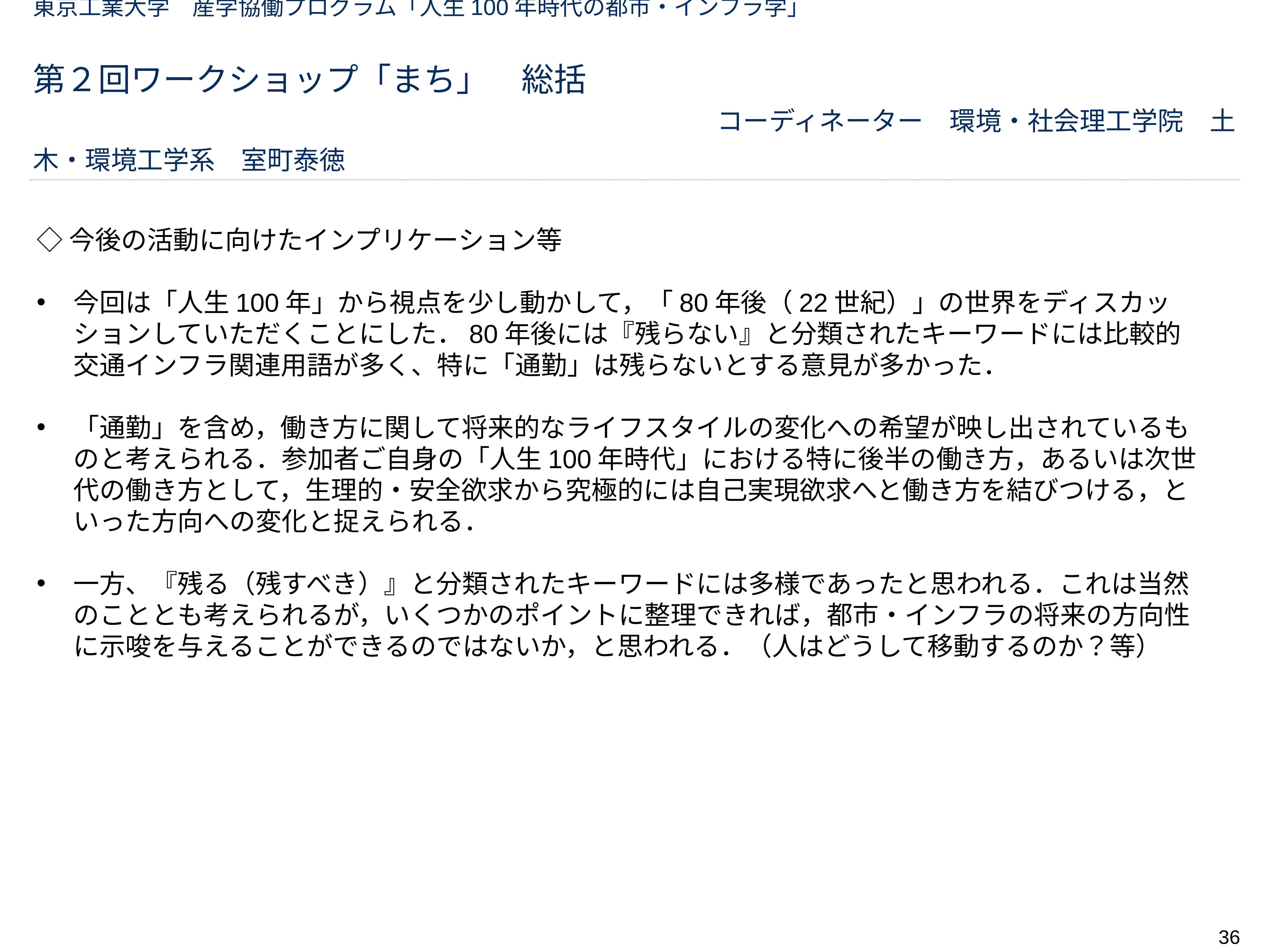

# 東京工業大学　産学協働プログラム「人生100年時代の都市・インフラ学」 第２回ワークショップ「まち」　総括 　　　　　　　　　　　　　　　　　　　　　コーディネーター　環境・社会理工学院　土木・環境工学系　室町泰徳

◇今後の活動に向けたインプリケーション等

今回は「人生100年」から視点を少し動かして，「80年後（22世紀）」の世界をディスカッションしていただくことにした．80年後には『残らない』と分類されたキーワードには比較的交通インフラ関連用語が多く、特に「通勤」は残らないとする意見が多かった．

「通勤」を含め，働き方に関して将来的なライフスタイルの変化への希望が映し出されているものと考えられる．参加者ご自身の「人生100年時代」における特に後半の働き方，あるいは次世代の働き方として，生理的・安全欲求から究極的には自己実現欲求へと働き方を結びつける，といった方向への変化と捉えられる．

一方、『残る（残すべき）』と分類されたキーワードには多様であったと思われる．これは当然のこととも考えられるが，いくつかのポイントに整理できれば，都市・インフラの将来の方向性に示唆を与えることができるのではないか，と思われる．（人はどうして移動するのか？等）
36